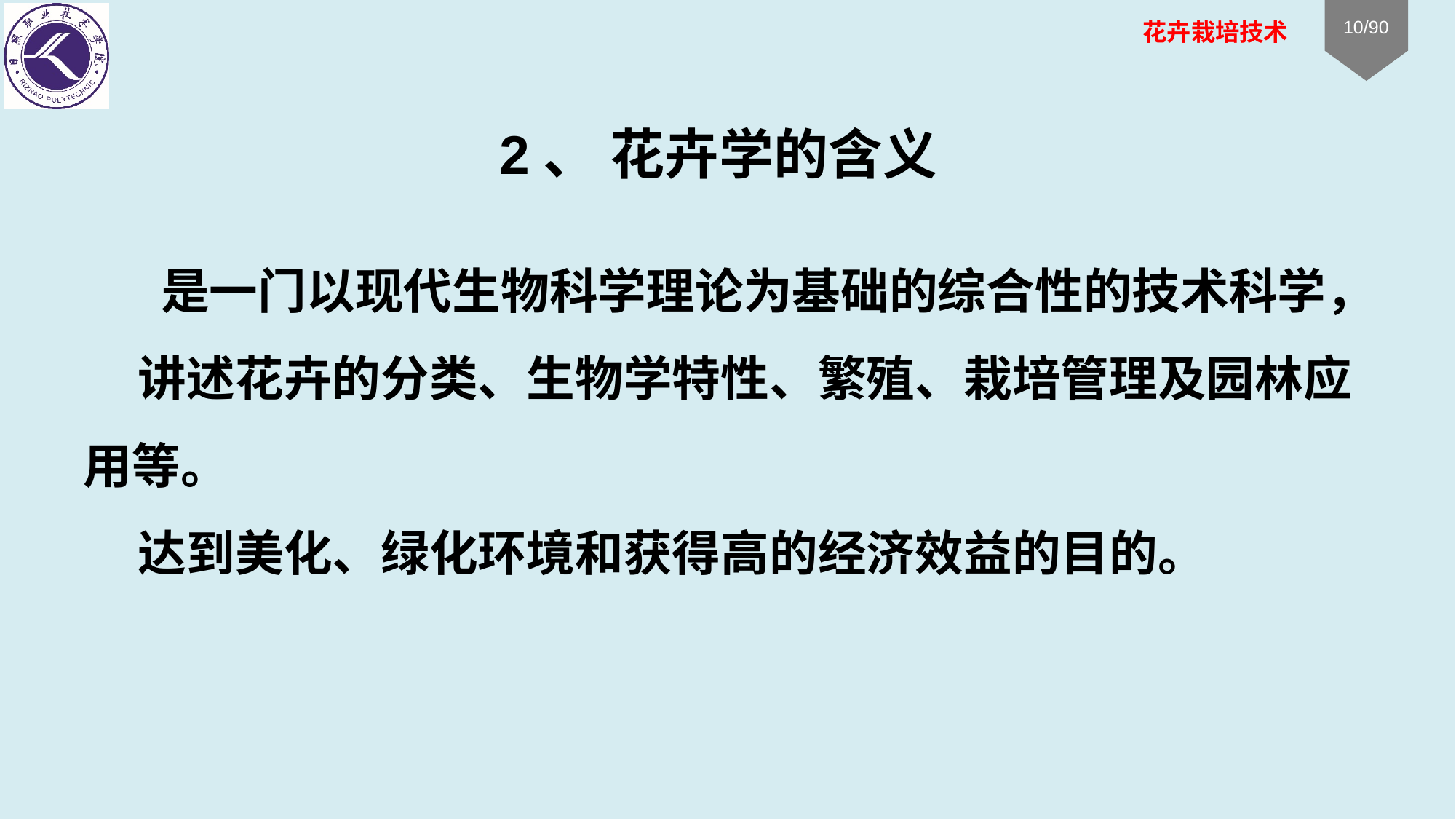

# 2、 花卉学的含义
 是一门以现代生物科学理论为基础的综合性的技术科学，
讲述花卉的分类、生物学特性、繁殖、栽培管理及园林应用等。
达到美化、绿化环境和获得高的经济效益的目的。